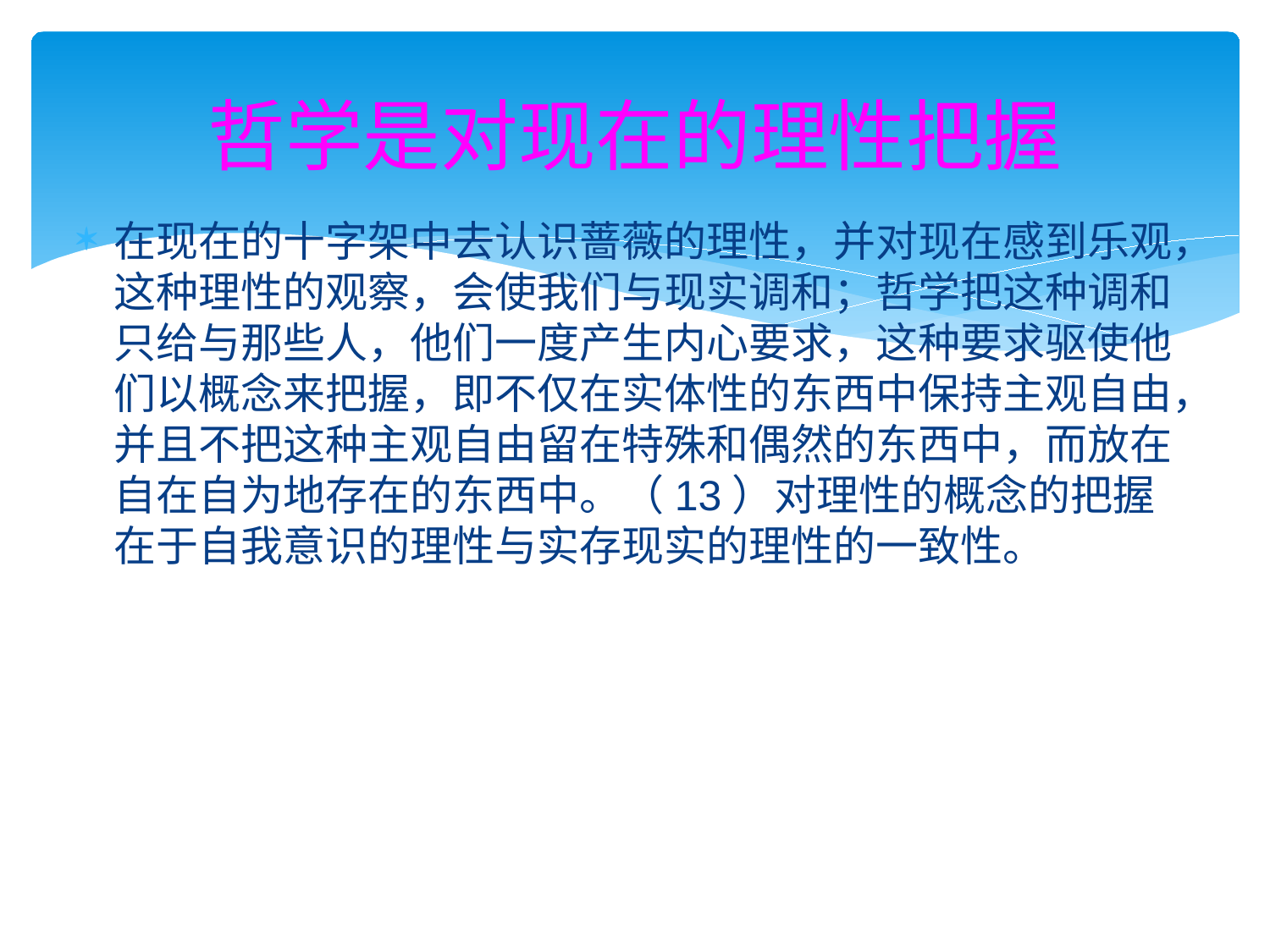

# 哲学是对现在的理性把握
在现在的十字架中去认识蔷薇的理性，并对现在感到乐观，这种理性的观察，会使我们与现实调和；哲学把这种调和只给与那些人，他们一度产生内心要求，这种要求驱使他们以概念来把握，即不仅在实体性的东西中保持主观自由，并且不把这种主观自由留在特殊和偶然的东西中，而放在自在自为地存在的东西中。（13）对理性的概念的把握在于自我意识的理性与实存现实的理性的一致性。